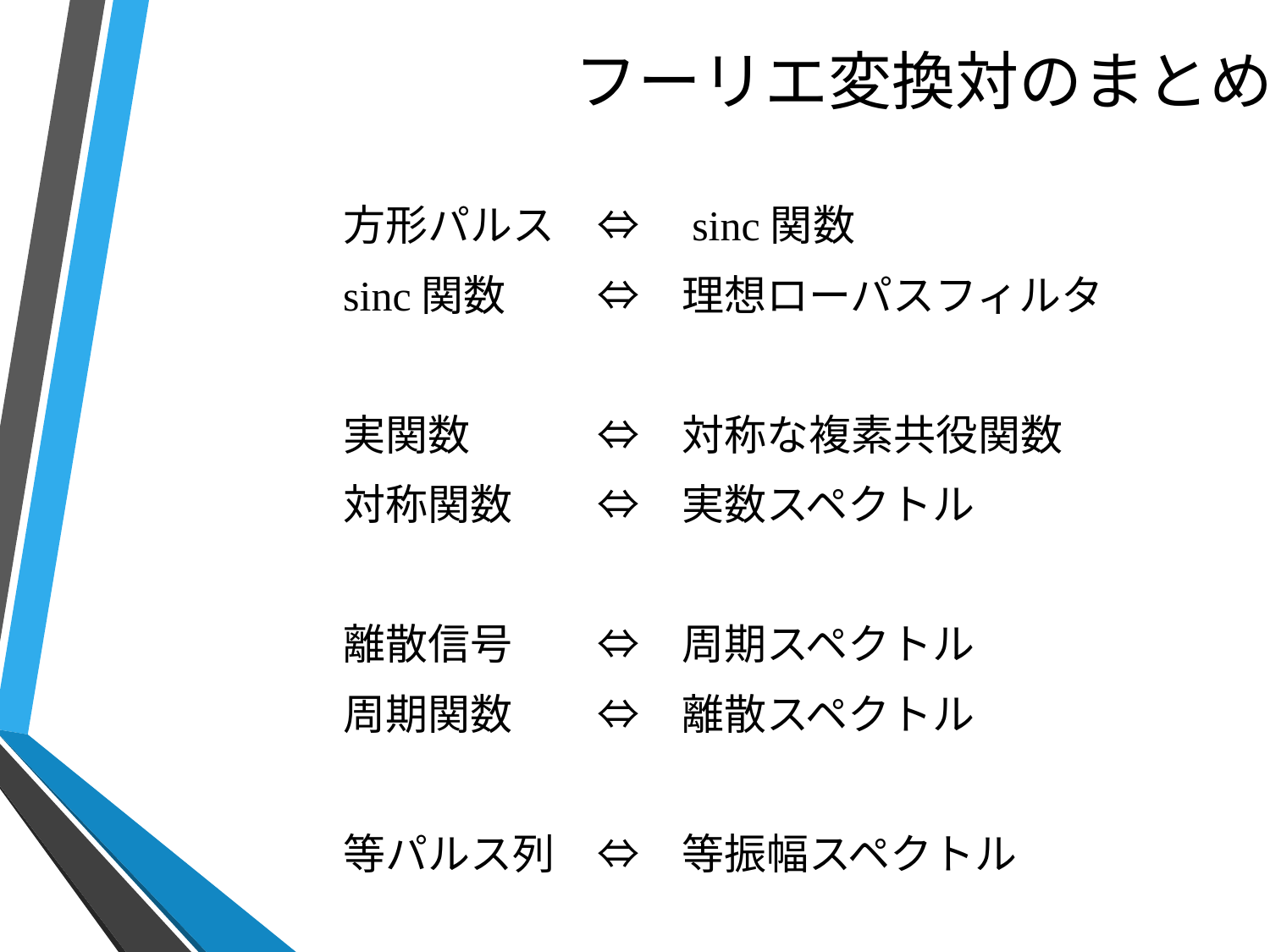

# フーリエ変換対のまとめ
方形パルス	⇔　sinc関数
sinc関数	⇔　理想ローパスフィルタ

実関数	⇔　対称な複素共役関数
対称関数	⇔　実数スペクトル

離散信号	⇔　周期スペクトル
周期関数	⇔　離散スペクトル

等パルス列	⇔　等振幅スペクトル